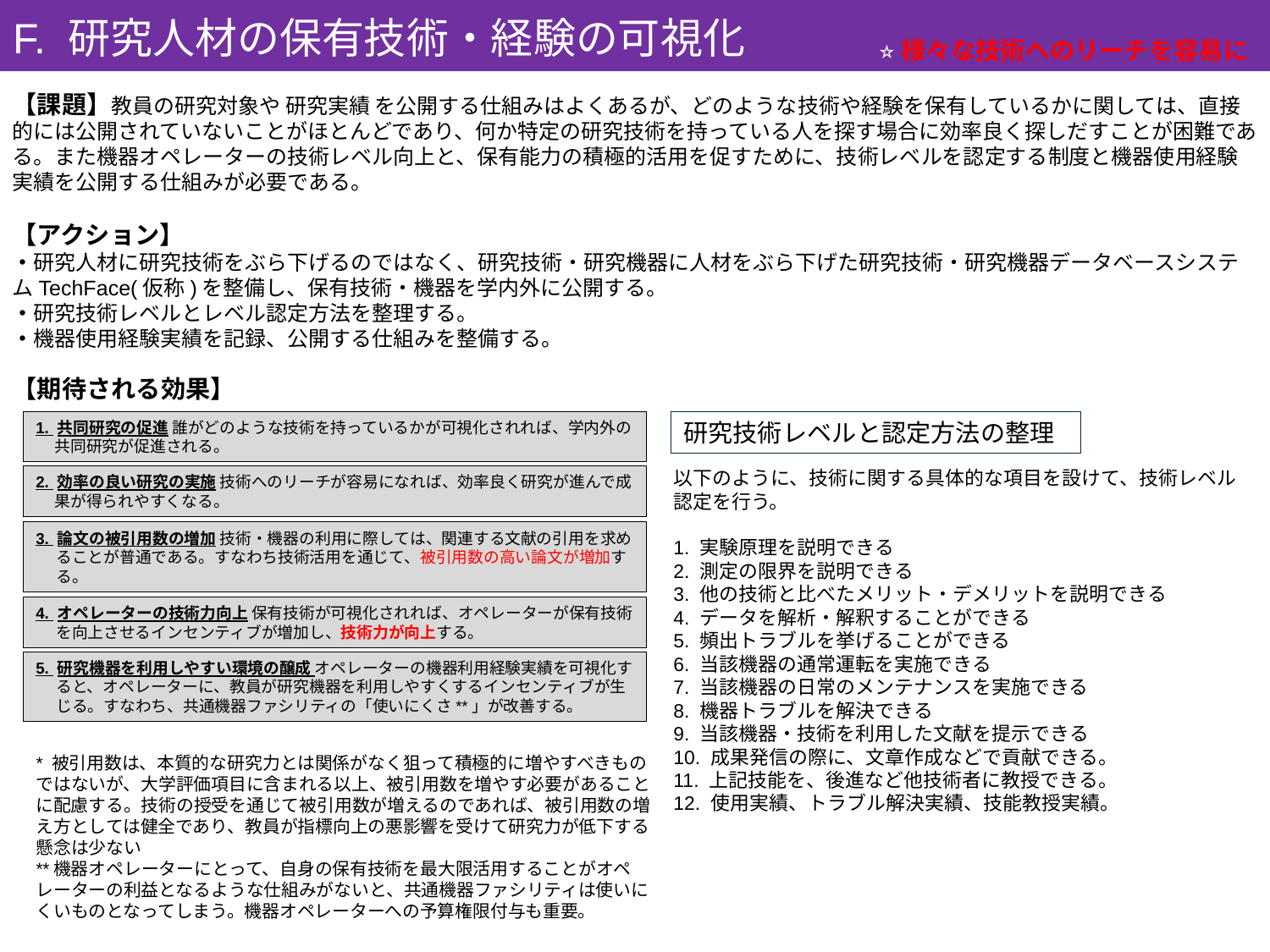

F. 研究人材の保有技術・経験の可視化
⭐️様々な技術へのリーチを容易に
【課題】教員の研究対象や 研究実績 を公開する仕組みはよくあるが、どのような技術や経験を保有しているかに関しては、直接的には公開されていないことがほとんどであり、何か特定の研究技術を持っている人を探す場合に効率良く探しだすことが困難である。また機器オペレーターの技術レベル向上と、保有能力の積極的活用を促すために、技術レベルを認定する制度と機器使用経験実績を公開する仕組みが必要である。

【アクション】
・研究人材に研究技術をぶら下げるのではなく、研究技術・研究機器に人材をぶら下げた研究技術・研究機器データベースシステムTechFace(仮称)を整備し、保有技術・機器を学内外に公開する。
・研究技術レベルとレベル認定方法を整理する。
・機器使用経験実績を記録、公開する仕組みを整備する。
【期待される効果】
1. 共同研究の促進 誰がどのような技術を持っているかが可視化されれば、学内外の共同研究が促進される。
研究技術レベルと認定方法の整理
以下のように、技術に関する具体的な項目を設けて、技術レベル認定を行う。

1. 実験原理を説明できる
2. 測定の限界を説明できる
3. 他の技術と比べたメリット・デメリットを説明できる
4. データを解析・解釈することができる
5. 頻出トラブルを挙げることができる
6. 当該機器の通常運転を実施できる
7. 当該機器の日常のメンテナンスを実施できる
8. 機器トラブルを解決できる
9. 当該機器・技術を利用した文献を提示できる
10. 成果発信の際に、文章作成などで貢献できる。
11. 上記技能を、後進など他技術者に教授できる。
12. 使用実績、トラブル解決実績、技能教授実績。

2. 効率の良い研究の実施 技術へのリーチが容易になれば、効率良く研究が進んで成果が得られやすくなる。
3. 論文の被引用数の増加 技術・機器の利用に際しては、関連する文献の引用を求めることが普通である。すなわち技術活用を通じて、被引用数の高い論文が増加する。
4. オペレーターの技術力向上 保有技術が可視化されれば、オペレーターが保有技術を向上させるインセンティブが増加し、技術力が向上する。
5. 研究機器を利用しやすい環境の醸成 オペレーターの機器利用経験実績を可視化すると、オペレーターに、教員が研究機器を利用しやすくするインセンティブが生じる。すなわち、共通機器ファシリティの「使いにくさ**」が改善する。
* 被引用数は、本質的な研究力とは関係がなく狙って積極的に増やすべきものではないが、大学評価項目に含まれる以上、被引用数を増やす必要があることに配慮する。技術の授受を通じて被引用数が増えるのであれば、被引用数の増え方としては健全であり、教員が指標向上の悪影響を受けて研究力が低下する懸念は少ない
**機器オペレーターにとって、自身の保有技術を最大限活用することがオペレーターの利益となるような仕組みがないと、共通機器ファシリティは使いにくいものとなってしまう。機器オペレーターへの予算権限付与も重要。
1: 科学的素養の涵養
受験者は「推し研対策」において、過去の研究成果、発明・発見の"どこがどうすごいのか"を調べ、自ら説明できるようなる。対策をするうちに、「進歩が重要」という研究において当たり前のことが自然と体得される。すなわち科学的素養の4番目「研究の進歩主義の理解と実践」の修得につながる。「進歩が大事、発明・発見が重要」という価値観は、当たり前のことではないことには注意が必要。
2: 「研究成果の質」について考える社会風土の醸成
アカデミアにおいてさえ、論文数や被引用数によって評価することや、論文数を学位要件にすることが一般的であり、成果の質について考える機会が極めて限定されている。賞の授与理由が「別の賞の受賞」であることも見られる。推し研の推進によって、どのような研究成果が良い成果か考えるようになる社会風土が醸成される。
3. 研究に対する社会的理解の亢進
多くの人が推し研を問われる経験をすることになる。これにより「研究活動が何か新しい発見や技術の開発を目指す知的生産活動である」ことについての、社会的理解が亢進し、
4. 研究意欲の向上(研究不正の抑制)、イノベーション人材の養成
「私もいつか、このような発見をしたい、このような発明をしたい」というように研究意欲が向上し、学習意欲が向上する。研究意欲の向上は、研究不正抑制にもつながる。面接実施側は、面接によって意欲が高まった学生を採用できる。